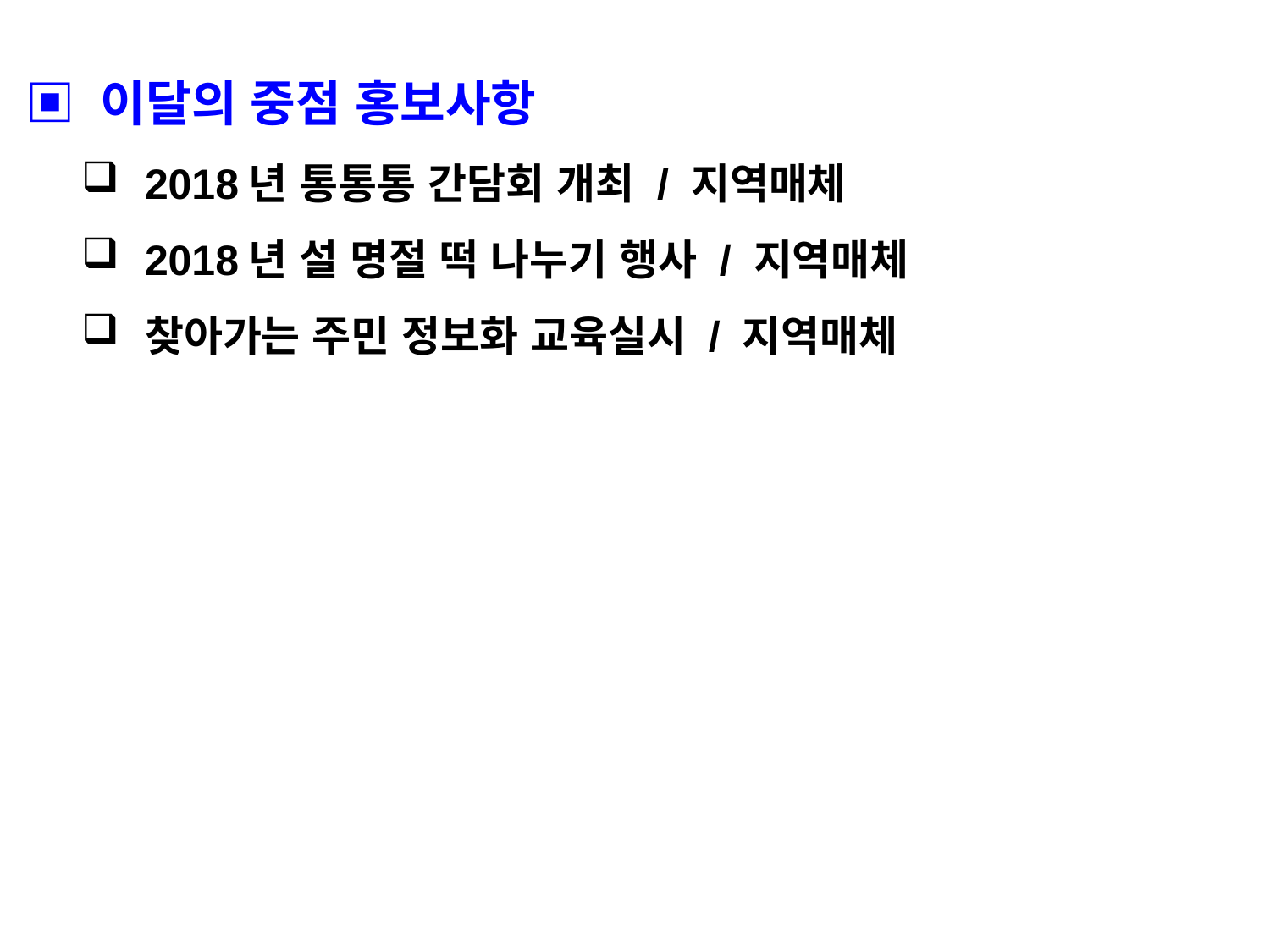

▣ 이달의 중점 홍보사항
2018년 통통통 간담회 개최 / 지역매체
2018년 설 명절 떡 나누기 행사 / 지역매체
찾아가는 주민 정보화 교육실시 / 지역매체